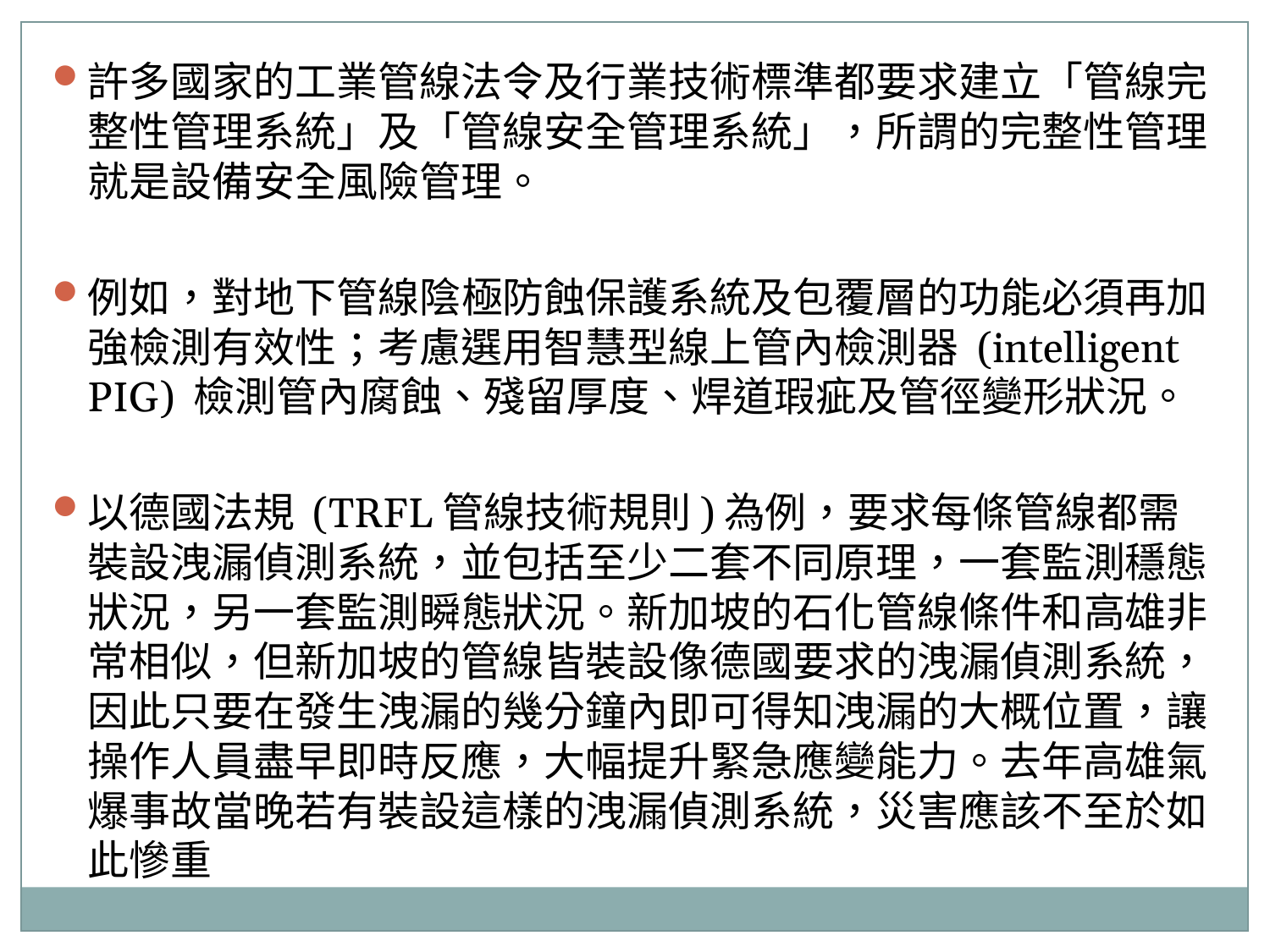

許多國家的工業管線法令及行業技術標準都要求建立「管線完整性管理系統」及「管線安全管理系統」，所謂的完整性管理就是設備安全風險管理。

例如，對地下管線陰極防蝕保護系統及包覆層的功能必須再加強檢測有效性；考慮選用智慧型線上管內檢測器 (intelligent PIG) 檢測管內腐蝕、殘留厚度、焊道瑕疵及管徑變形狀況。

以德國法規 (TRFL管線技術規則)為例，要求每條管線都需裝設洩漏偵測系統，並包括至少二套不同原理，一套監測穩態狀況，另一套監測瞬態狀況。新加坡的石化管線條件和高雄非常相似，但新加坡的管線皆裝設像德國要求的洩漏偵測系統，因此只要在發生洩漏的幾分鐘內即可得知洩漏的大概位置，讓操作人員盡早即時反應，大幅提升緊急應變能力。去年高雄氣爆事故當晚若有裝設這樣的洩漏偵測系統，災害應該不至於如此慘重